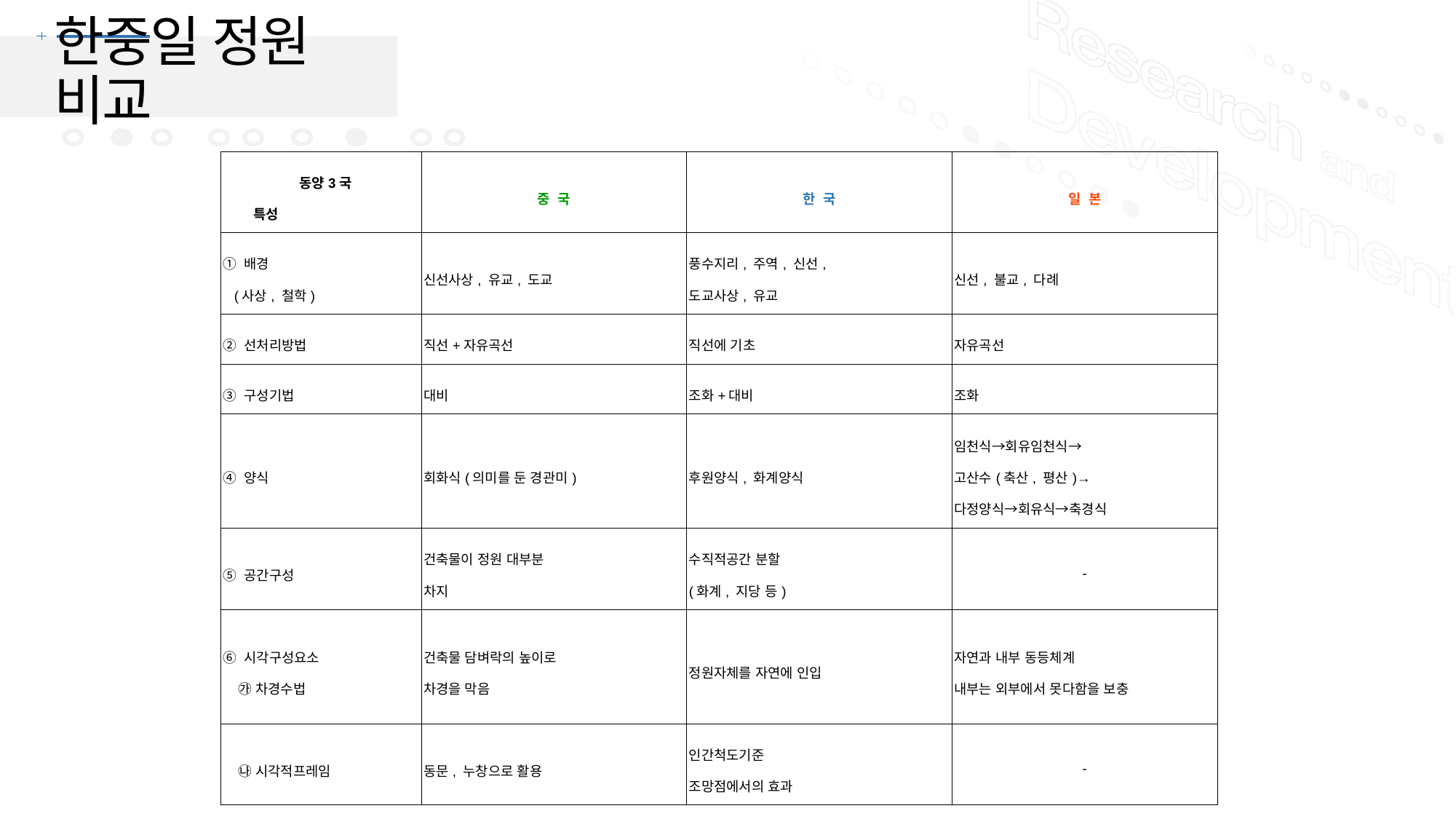

# 한중일 정원 비교
| 동양3국 특성 | 중  국 | 한  국 | 일  본 |
| --- | --- | --- | --- |
| ① 배경    (사상, 철학) | 신선사상, 유교, 도교 | 풍수지리, 주역, 신선, 도교사상, 유교 | 신선, 불교, 다례 |
| ② 선처리방법 | 직선+자유곡선 | 직선에 기초 | 자유곡선 |
| ③ 구성기법 | 대비 | 조화+대비 | 조화 |
| ④ 양식 | 회화식(의미를 둔 경관미) | 후원양식, 화계양식 | 임천식→회유임천식→ 고산수(축산, 평산)→ 다정양식→회유식→축경식 |
| ⑤ 공간구성 | 건축물이 정원 대부분  차지 | 수직적공간 분할 (화계, 지당 등) | - |
| ⑥ 시각구성요소    ㉮ 차경수법 | 건축물 담벼락의 높이로 차경을 막음 | 정원자체를 자연에 인입 | 자연과 내부 동등체계 내부는 외부에서 못다함을 보충 |
| ㉯ 시각적프레임 | 동문, 누창으로 활용 | 인간척도기준 조망점에서의 효과 | - |